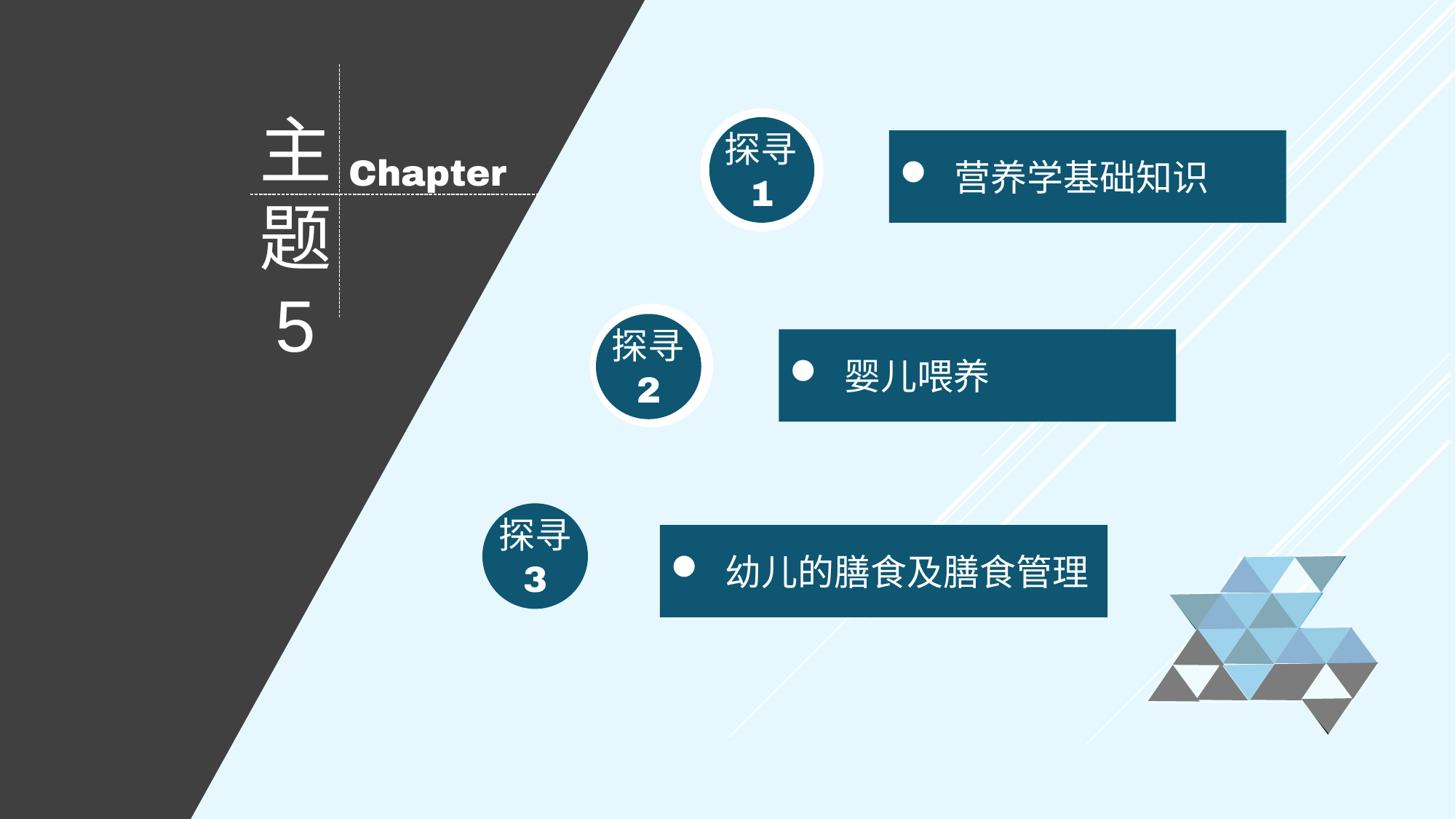

主题
5

探寻1
营养学基础知识
Chapter

探寻2
婴儿喂养
探寻
3
幼儿的膳食及膳食管理